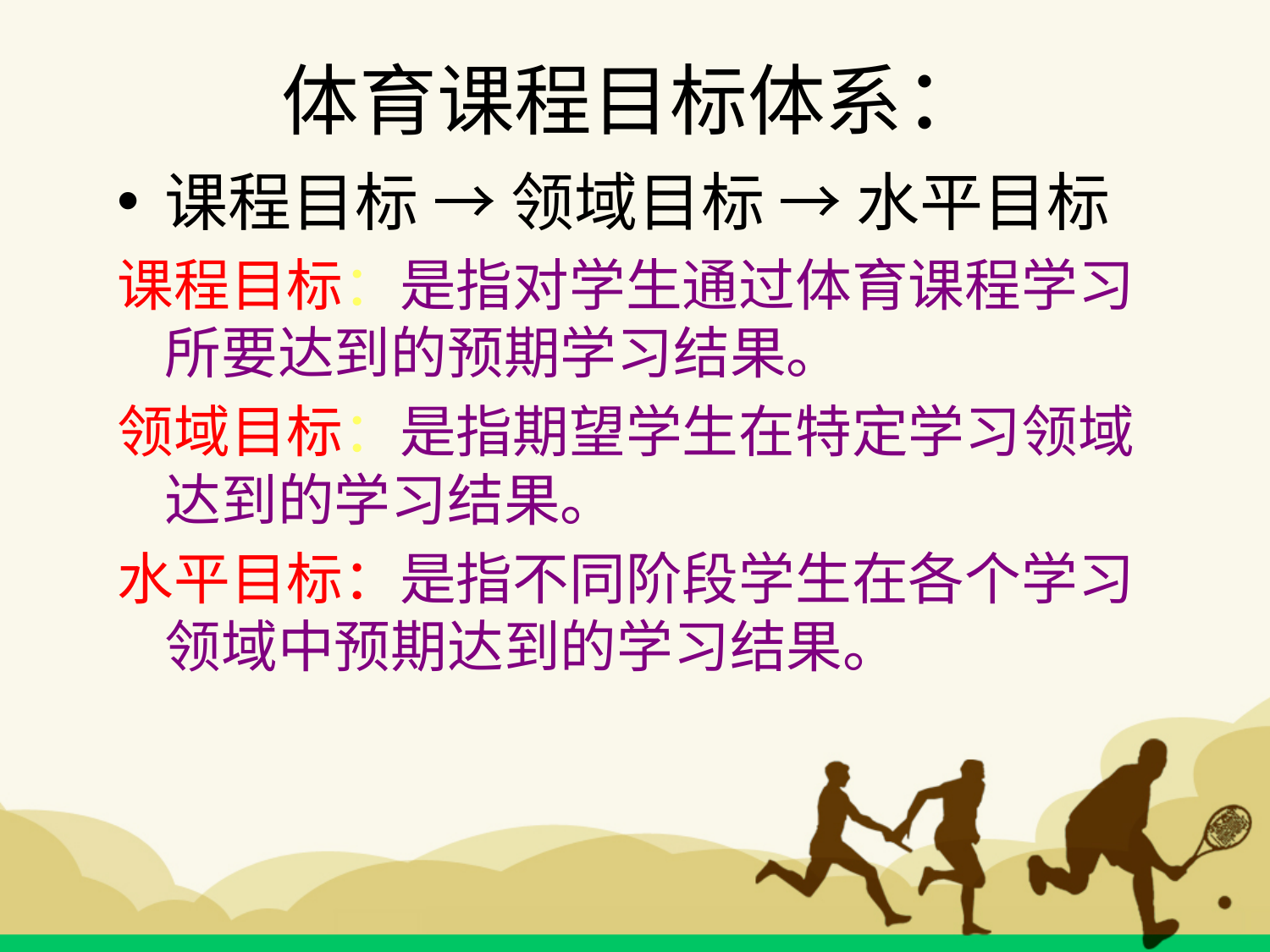

# 体育课程目标体系：
课程目标 → 领域目标 → 水平目标
课程目标：是指对学生通过体育课程学习所要达到的预期学习结果。
领域目标：是指期望学生在特定学习领域达到的学习结果。
水平目标：是指不同阶段学生在各个学习领域中预期达到的学习结果。